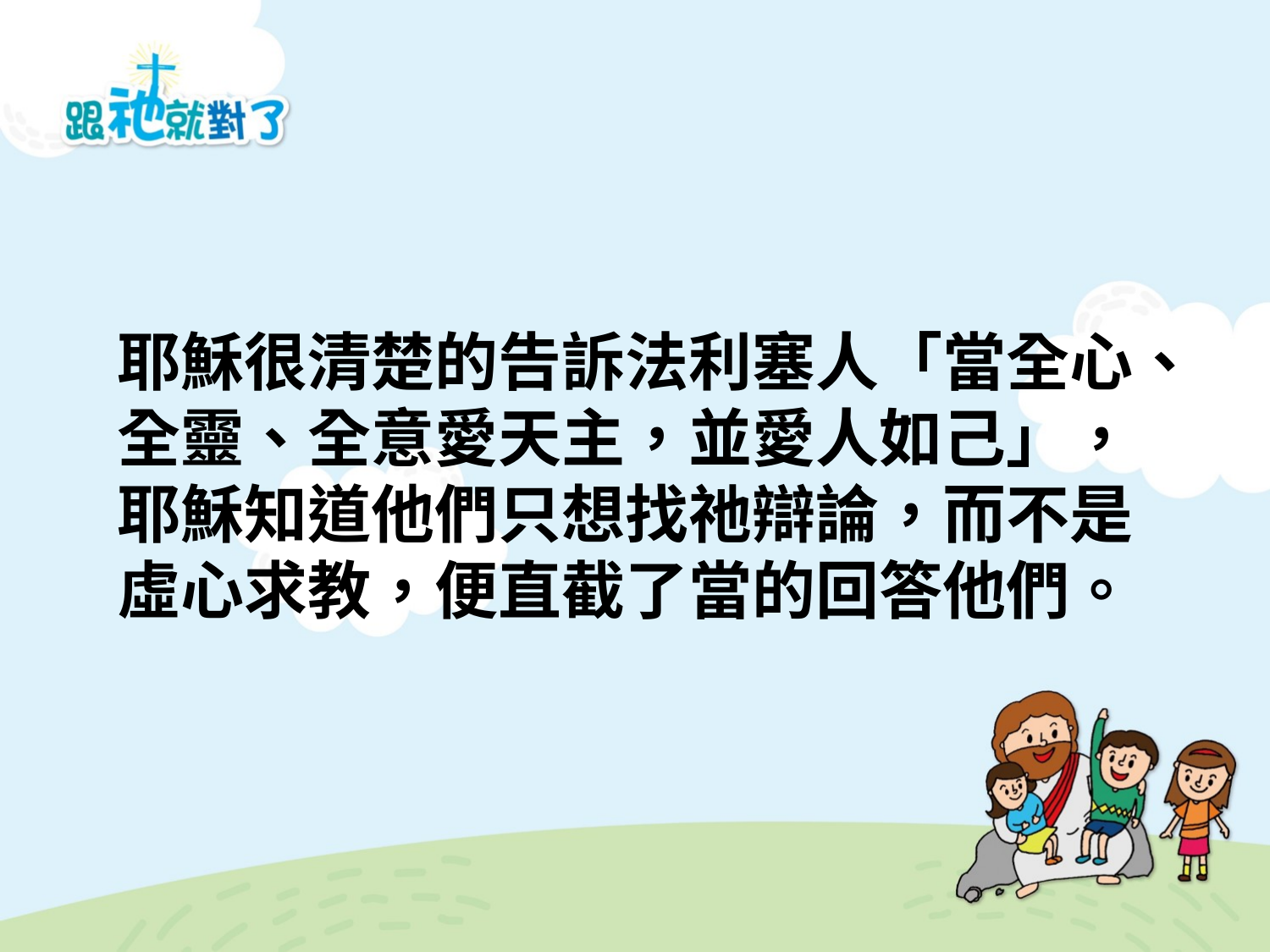

耶穌很清楚的告訴法利塞人「當全心、全靈、全意愛天主，並愛人如己」，耶穌知道他們只想找祂辯論，而不是虛心求教，便直截了當的回答他們。